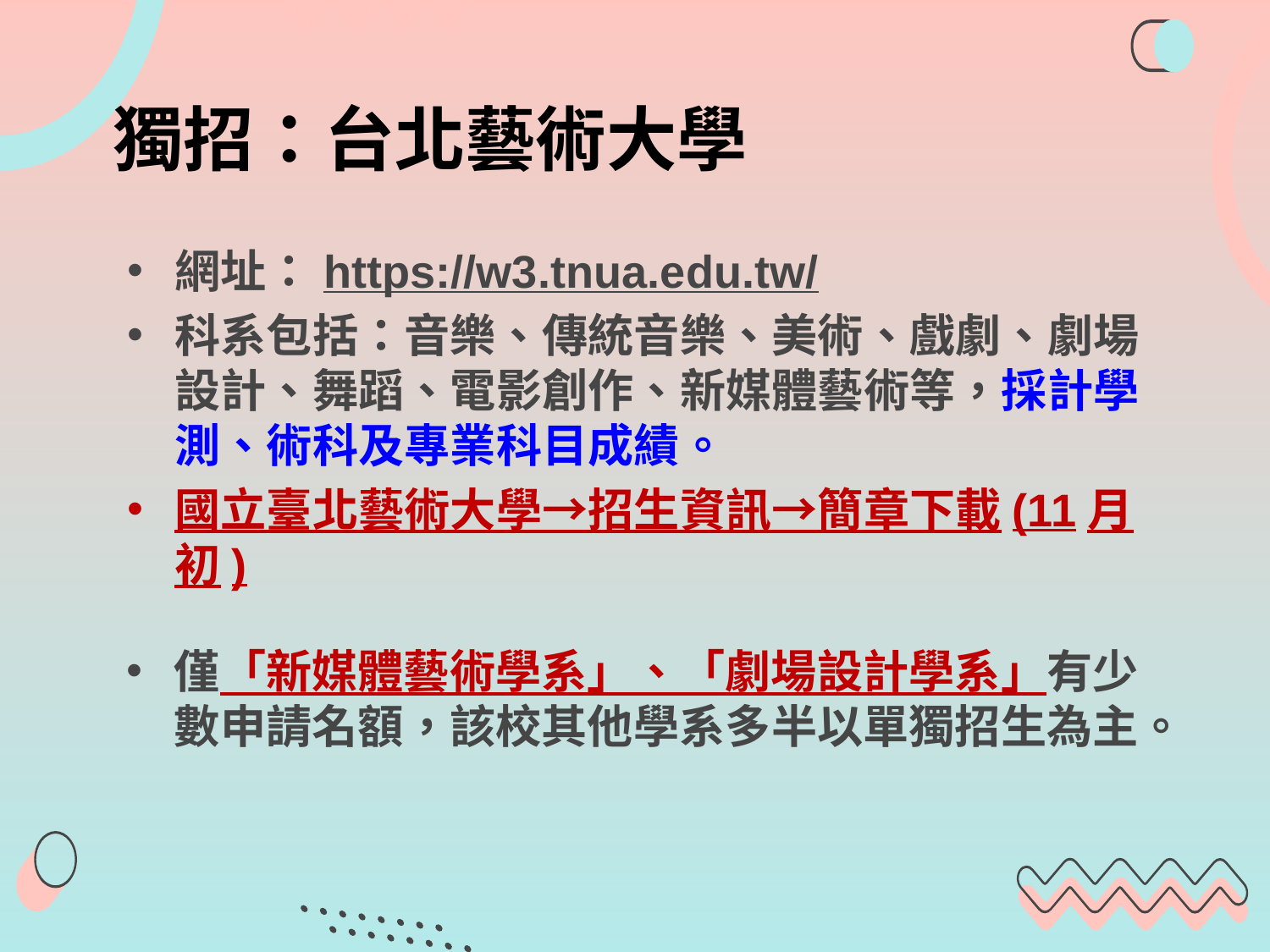

獨招：台北藝術大學
網址：https://w3.tnua.edu.tw/
科系包括：音樂、傳統音樂、美術、戲劇、劇場設計、舞蹈、電影創作、新媒體藝術等，採計學測、術科及專業科目成績。
國立臺北藝術大學→招生資訊→簡章下載(11月初)
僅「新媒體藝術學系」、「劇場設計學系」有少數申請名額，該校其他學系多半以單獨招生為主。